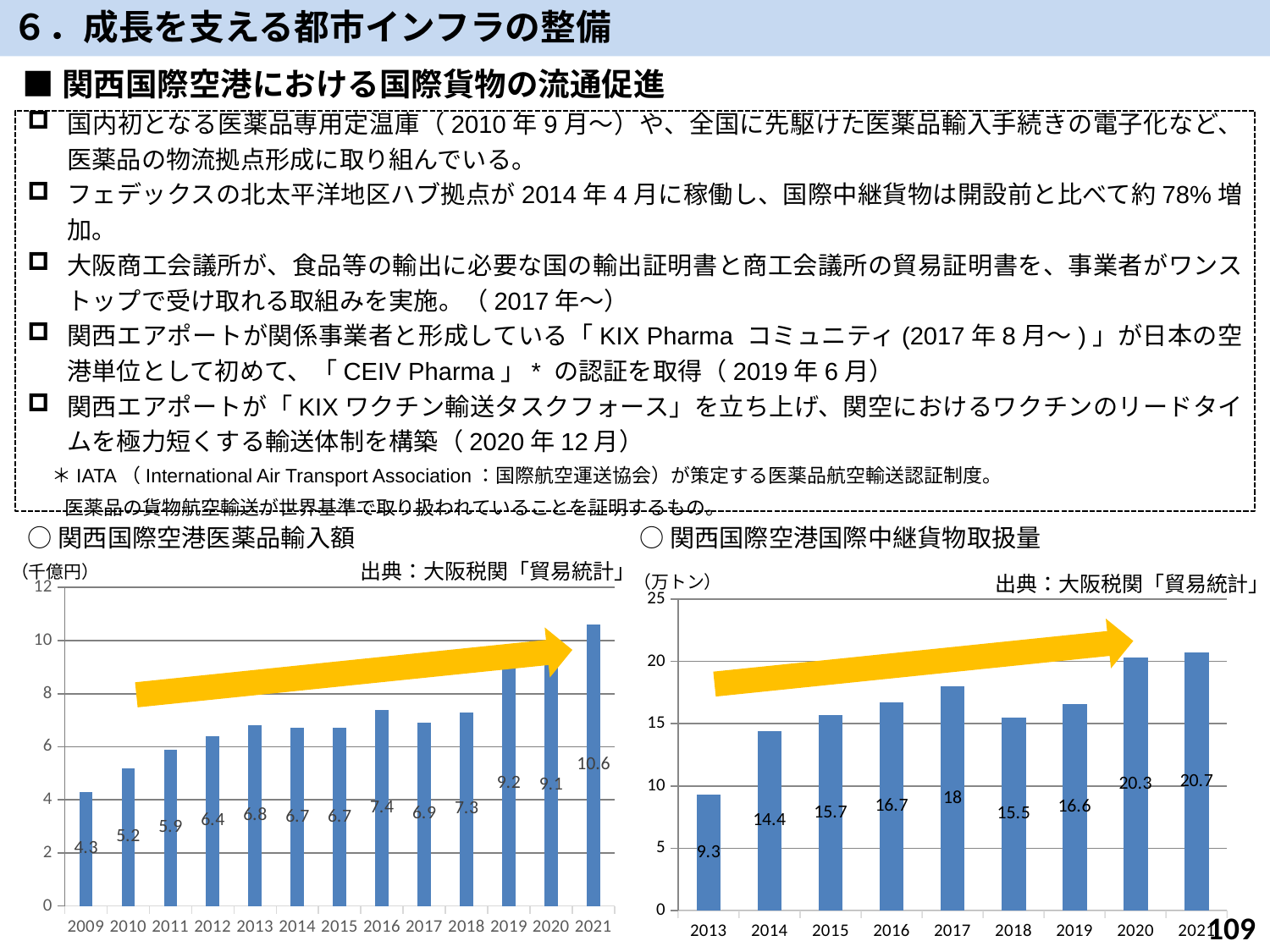

６．成長を支える都市インフラの整備
■関西国際空港における国際貨物の流通促進
国内初となる医薬品専用定温庫（2010年9月～）や、全国に先駆けた医薬品輸入手続きの電子化など、医薬品の物流拠点形成に取り組んでいる。
フェデックスの北太平洋地区ハブ拠点が2014年4月に稼働し、国際中継貨物は開設前と比べて約78%増加。
大阪商工会議所が、食品等の輸出に必要な国の輸出証明書と商工会議所の貿易証明書を、事業者がワンストップで受け取れる取組みを実施。（2017年～）
関西エアポートが関係事業者と形成している「KIX Pharma コミュニティ(2017年8月～)」が日本の空港単位として初めて、「CEIV Pharma」* の認証を取得（2019年6月）
関西エアポートが「KIXワクチン輸送タスクフォース」を立ち上げ、関空におけるワクチンのリードタイムを極力短くする輸送体制を構築（2020年12月）
　＊IATA（International Air Transport Association：国際航空運送協会）が策定する医薬品航空輸送認証制度。
医薬品の貨物航空輸送が世界基準で取り扱われていることを証明するもの。
○関西国際空港医薬品輸入額
○関西国際空港国際中継貨物取扱量
出典：大阪税関「貿易統計」
（千億円）
（万トン）
出典：大阪税関「貿易統計」

### Chart

| Category | 列3 |
|---|---|
| 2009 | 4.3 |
| 2010 | 5.2 |
| 2011 | 5.9 |
| 2012 | 6.4 |
| 2013 | 6.8 |
| 2014 | 6.7 |
| 2015 | 6.7 |
| 2016 | 7.4 |
| 2017 | 6.9 |
| 2018 | 7.3 |
| 2019 | 9.2 |
| 2020 | 9.1 |
| 2021 | 10.6 |

### Chart

| Category | 貨物量 |
|---|---|
| 2013 | 9.3 |
| 2014 | 14.4 |
| 2015 | 15.7 |
| 2016 | 16.7 |
| 2017 | 18.0 |
| 2018 | 15.5 |
| 2019 | 16.6 |
| 2020 | 20.3 |
| 2021 | 20.7 |

109